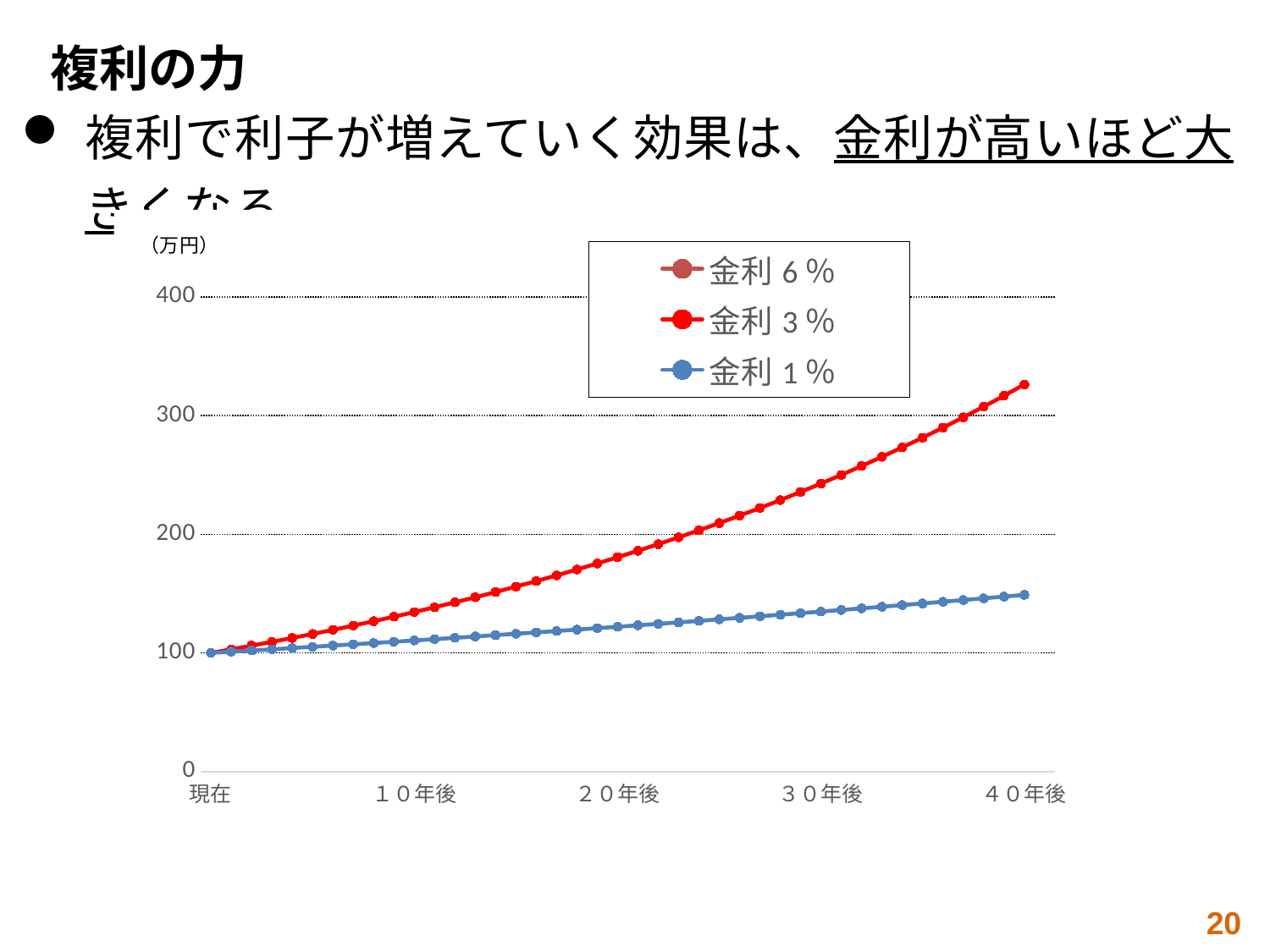

複利の力
複利で利子が増えていく効果は、金利が高いほど大きくなる。

### Chart

| Category |  |  |  |
|---|---|---|---|
| 現在 | 100.0 | 100.0 | 100.0 |
|  | 106.0 | 103.0 | 101.0 |
|  | 112.36 | 106.09 | 102.01 |
|  | 119.1016 | 109.2727 | 103.0301 |
|  | 126.247696 | 112.550881 | 104.060401 |
|  | 133.82255776000002 | 115.92740743 | 105.10100501 |
|  | 141.85191122560002 | 119.4052296529 | 106.1520150601 |
|  | 150.36302589913603 | 122.987386542487 | 107.213535210701 |
|  | 159.3848074530842 | 126.67700813876162 | 108.28567056280801 |
|  | 168.94789590026926 | 130.47731838292447 | 109.36852726843608 |
| １０年後 | 179.08476965428542 | 134.39163793441222 | 110.46221254112045 |
|  | 189.82985583354255 | 138.4233870724446 | 111.56683466653166 |
|  | 201.2196471835551 | 142.57608868461793 | 112.68250301319698 |
|  | 213.29282601456842 | 146.85337134515646 | 113.80932804332895 |
|  | 226.09039557544253 | 151.25897248551115 | 114.94742132376224 |
|  | 239.6558193099691 | 155.7967416600765 | 116.09689553699987 |
|  | 254.03516846856726 | 160.4706439098788 | 117.25786449236986 |
|  | 269.27727857668134 | 165.28476322717515 | 118.43044313729357 |
|  | 285.43391529128223 | 170.2433061239904 | 119.6147475686665 |
|  | 302.5599502087592 | 175.3506053077101 | 120.81089504435317 |
| ２０年後 | 320.7135472212847 | 180.61112346694142 | 122.0190039947967 |
|  | 339.95636005456186 | 186.02945717094966 | 123.23919403474467 |
|  | 360.3537416578356 | 191.61034088607815 | 124.47158597509213 |
|  | 381.97496615730574 | 197.3586511126605 | 125.71630183484305 |
|  | 404.8934641267441 | 203.27941064604033 | 126.97346485319149 |
|  | 429.1870719743488 | 209.37779296542155 | 128.2431995017234 |
|  | 454.93829629280975 | 215.6591267543842 | 129.52563149674066 |
|  | 482.23459407037836 | 222.12890055701573 | 130.82088781170808 |
|  | 511.1686697146011 | 228.7927675737262 | 132.12909668982516 |
|  | 541.8387898974772 | 235.65655060093798 | 133.45038765672342 |
| ３０年後 | 574.3491172913259 | 242.7262471189661 | 134.78489153329065 |
|  | 608.8100643288055 | 250.0080345325351 | 136.13274044862357 |
|  | 645.3386681885339 | 257.5082755685112 | 137.4940678531098 |
|  | 684.058988279846 | 265.23352383556653 | 138.8690085316409 |
|  | 725.1025275766367 | 273.1905295506335 | 140.2576986169573 |
|  | 768.608679231235 | 281.3862454371525 | 141.66027560312688 |
|  | 814.7251999851092 | 289.8278328002671 | 143.07687835915814 |
|  | 863.6087119842158 | 298.52266778427514 | 144.50764714274973 |
|  | 915.4252347032688 | 307.4783478178034 | 145.95272361417724 |
|  | 970.3507487854649 | 316.70269825233754 | 147.41225085031903 |
| ４０年後 | 1028.5717937125928 | 326.2037791999077 | 148.88637335882223 |
20